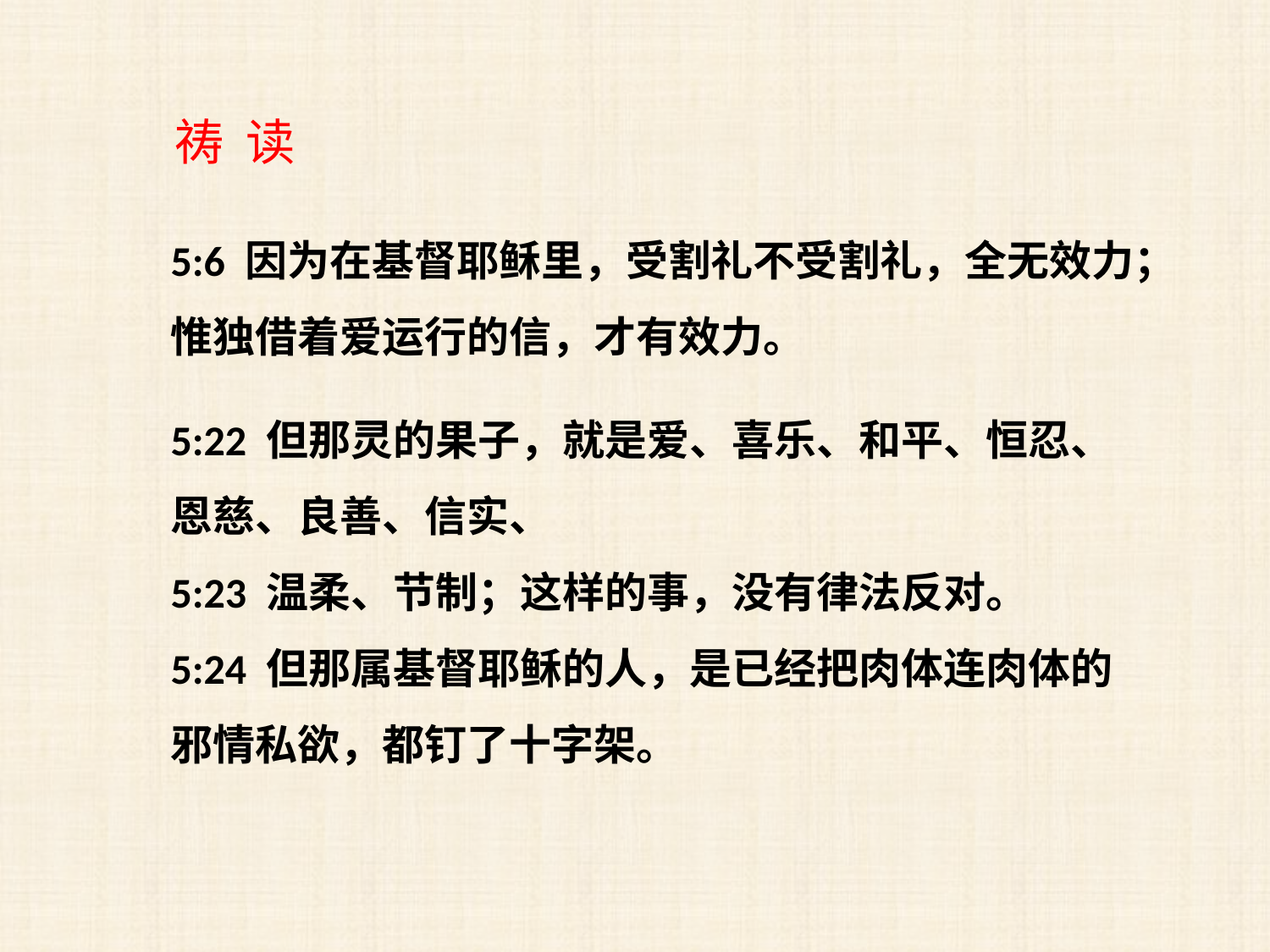

祷  读
5:6 因为在基督耶稣里，受割礼不受割礼，全无效力；惟独借着爱运行的信，才有效力。
5:22 但那灵的果子，就是爱、喜乐、和平、恒忍、恩慈、良善、信实、
5:23 温柔、节制；这样的事，没有律法反对。
5:24 但那属基督耶稣的人，是已经把肉体连肉体的邪情私欲，都钉了十字架。